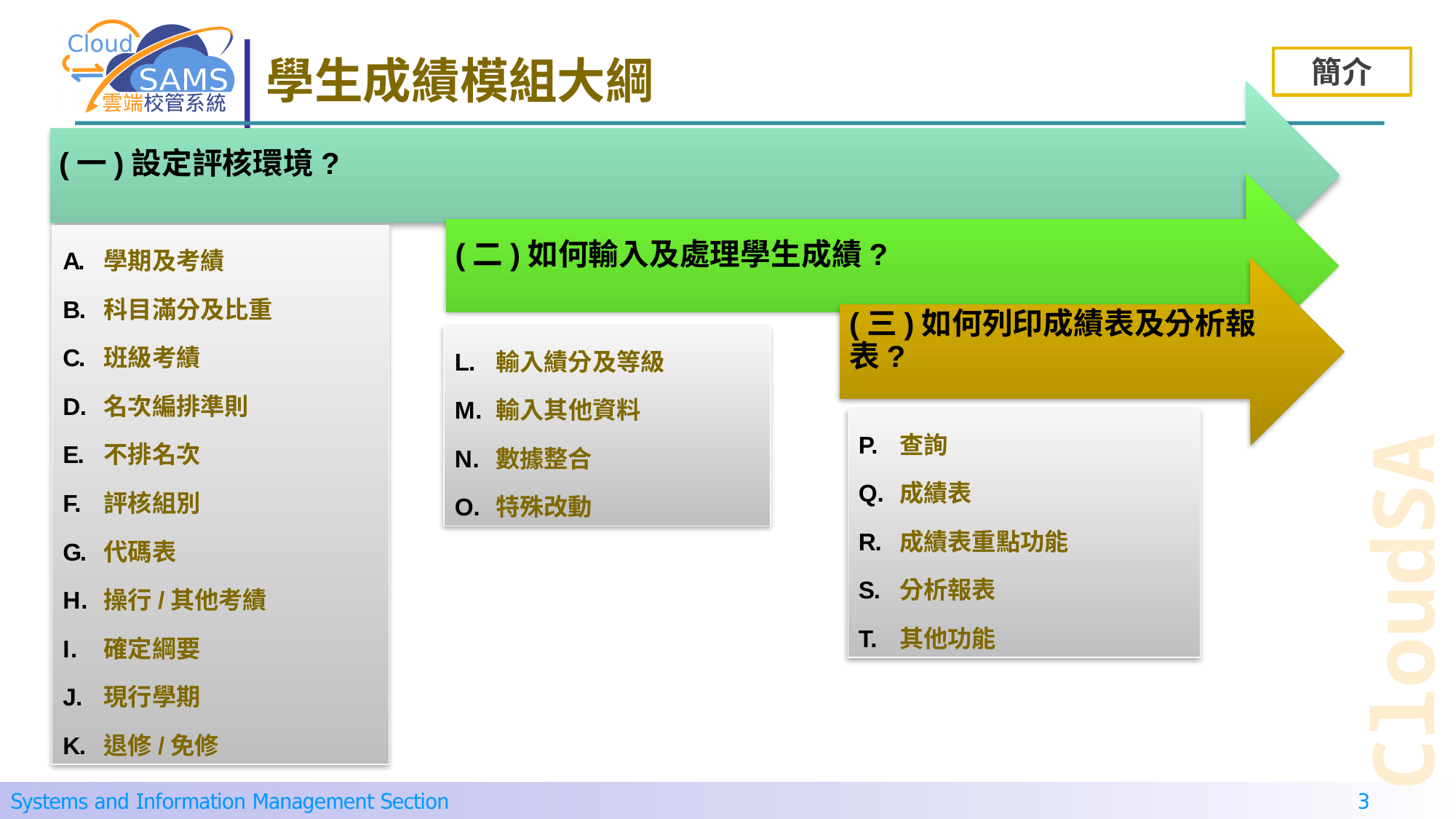

# 學生成績模組大綱
(一)設定評核環境?
(二)如何輸入及處理學生成績?
(三)如何列印成績表及分析報表?
簡介
學期及考績
科目滿分及比重
班級考績
名次編排準則
不排名次
評核組別
代碼表
操行/其他考績
確定綱要
現行學期
退修/免修
輸入績分及等級
輸入其他資料
數據整合
特殊改動
查詢
成績表
成績表重點功能
分析報表
其他功能